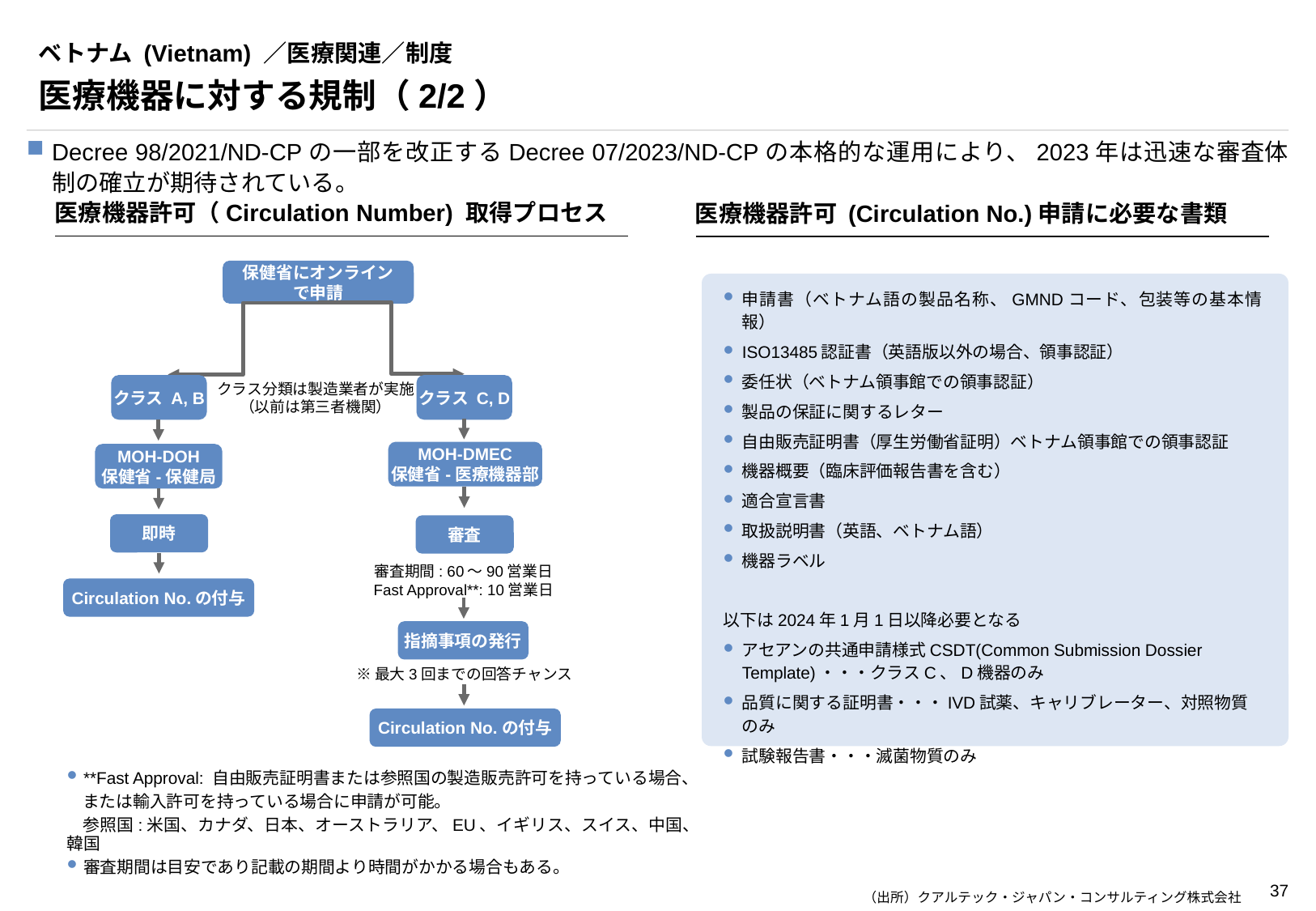

# ベトナム (Vietnam) ／医療関連／制度
医療機器に対する規制（2/2）
Decree 98/2021/ND-CPの一部を改正するDecree 07/2023/ND-CPの本格的な運用により、2023年は迅速な審査体制の確立が期待されている。
医療機器許可 (Circulation No.)申請に必要な書類
医療機器許可（Circulation Number) 取得プロセス
保健省にオンライン
で申請
申請書（ベトナム語の製品名称、GMNDコード、包装等の基本情報）
ISO13485認証書（英語版以外の場合、領事認証）
委任状（ベトナム領事館での領事認証）
製品の保証に関するレター
自由販売証明書（厚生労働省証明）ベトナム領事館での領事認証
機器概要（臨床評価報告書を含む）
適合宣言書
取扱説明書（英語、ベトナム語）
機器ラベル

以下は2024年1月1日以降必要となる
アセアンの共通申請様式CSDT(Common Submission Dossier Template)・・・クラスC、D機器のみ
品質に関する証明書・・・IVD試薬、キャリブレーター、対照物質のみ
試験報告書・・・滅菌物質のみ
クラス分類は製造業者が実施
（以前は第三者機関）
クラス A, B
クラス C, D
MOH-DMEC
保健省-医療機器部
MOH-DOH
保健省-保健局
即時
審査
審査期間: 60〜90営業日
Fast Approval**: 10営業日
Circulation No.の付与
指摘事項の発行
※最大3回までの回答チャンス
Circulation No.の付与
**Fast Approval: 自由販売証明書または参照国の製造販売許可を持っている場合、
   または輸入許可を持っている場合に申請が可能。
   参照国:米国、カナダ、日本、オーストラリア、EU、イギリス、スイス、中国、韓国
審査期間は目安であり記載の期間より時間がかかる場合もある。

（出所）クアルテック・ジャパン・コンサルティング株式会社